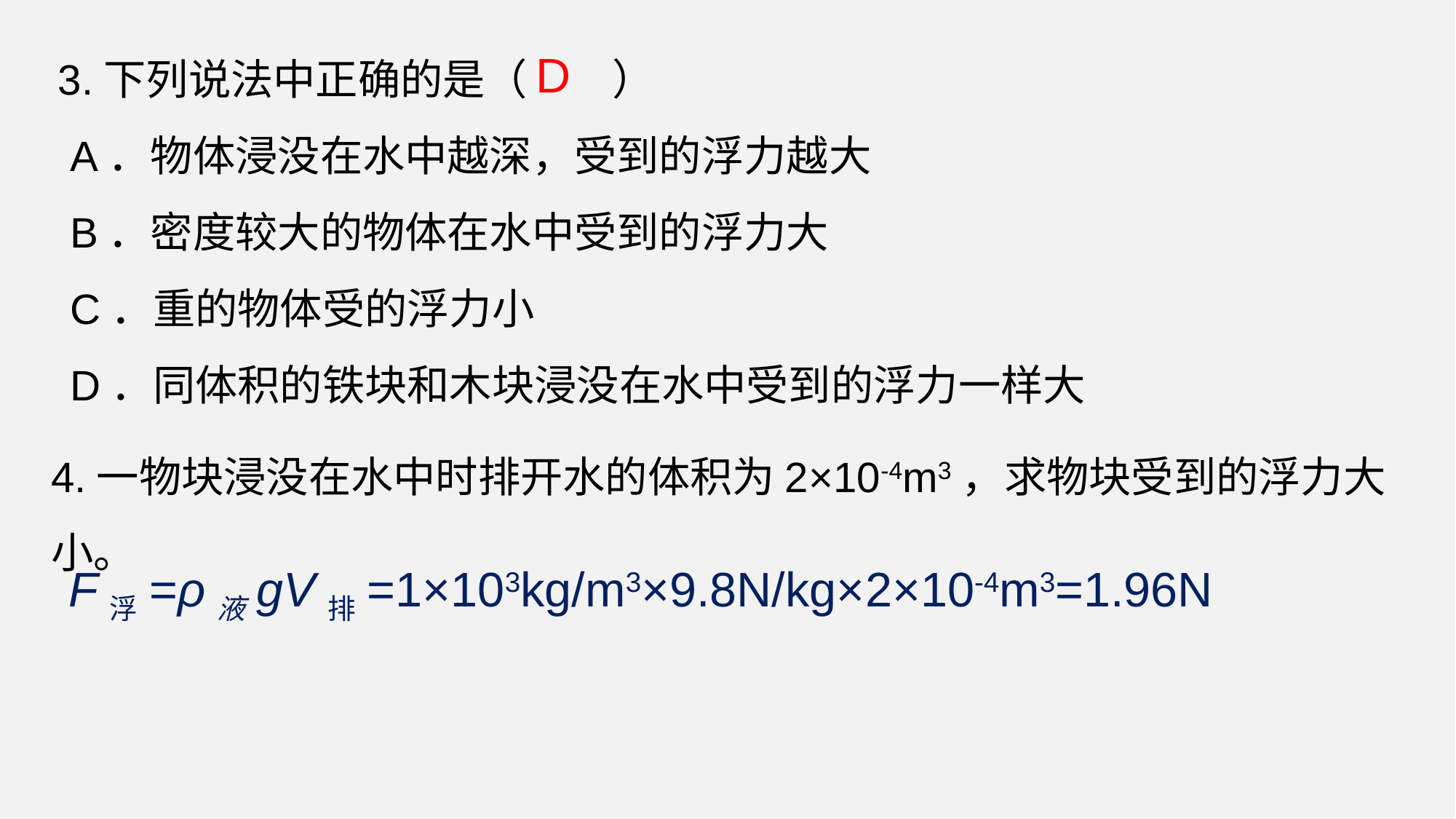

3.下列说法中正确的是（　　）
 A．物体浸没在水中越深，受到的浮力越大
 B．密度较大的物体在水中受到的浮力大
 C．重的物体受的浮力小
 D．同体积的铁块和木块浸没在水中受到的浮力一样大
D
4.一物块浸没在水中时排开水的体积为2×10-4m3，求物块受到的浮力大小。
F浮=ρ液gV排=1×103kg/m3×9.8N/kg×2×10-4m3=1.96N